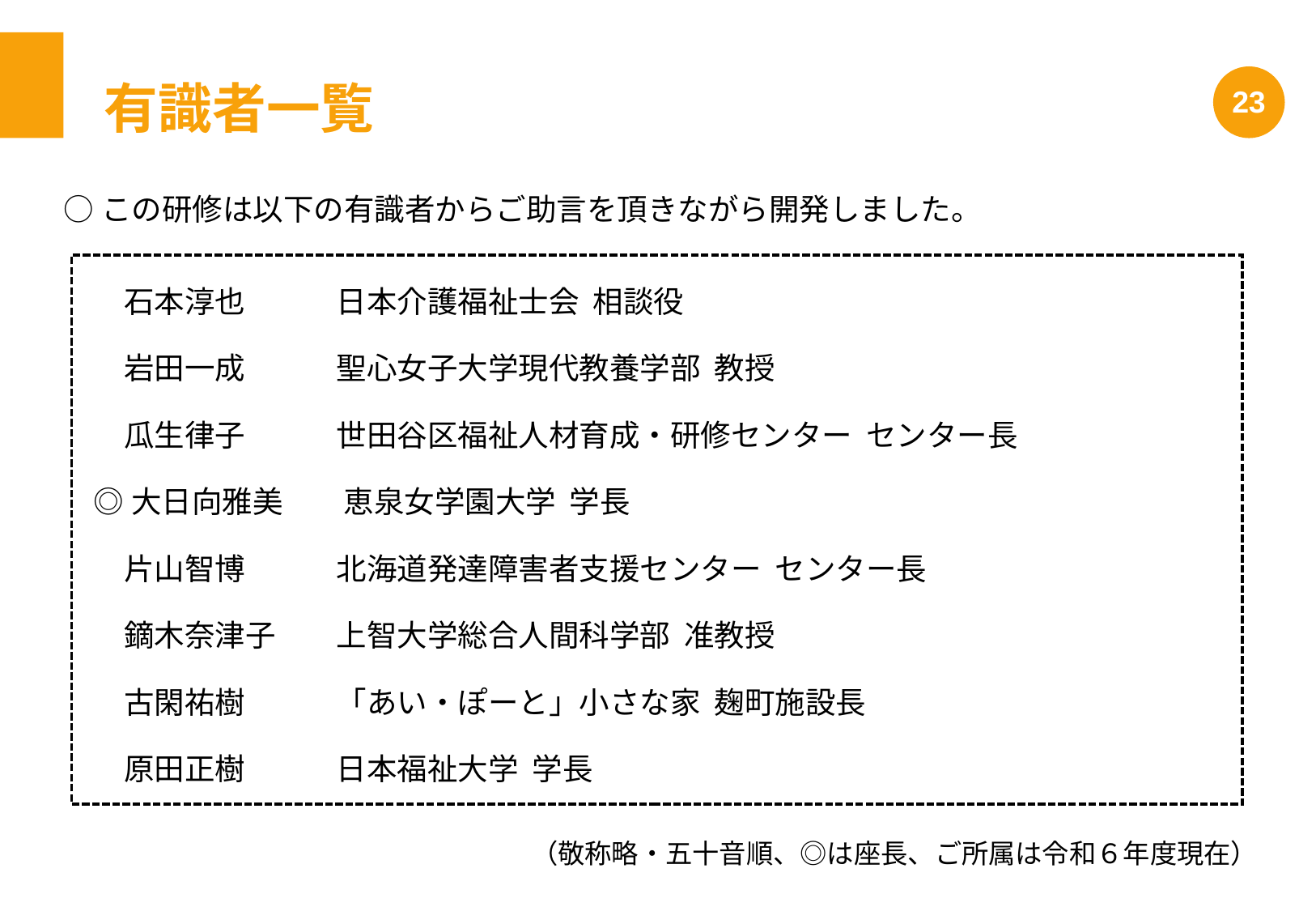

有識者一覧
23
○この研修は以下の有識者からご助言を頂きながら開発しました。

　石本淳也　　　日本介護福祉士会  相談役
　岩田一成　　　聖心女子大学現代教養学部  教授
　瓜生律子　　　世田谷区福祉人材育成・研修センター  センター長
◎大日向雅美　　恵泉女学園大学  学長
　片山智博　　　北海道発達障害者支援センター  センター長
　鏑木奈津子　　上智大学総合人間科学部  准教授
　古閑祐樹　　　「あい・ぽーと」小さな家  麹町施設長
　原田正樹　　　日本福祉大学  学長
（敬称略・五十音順、◎は座長、ご所属は令和６年度現在）